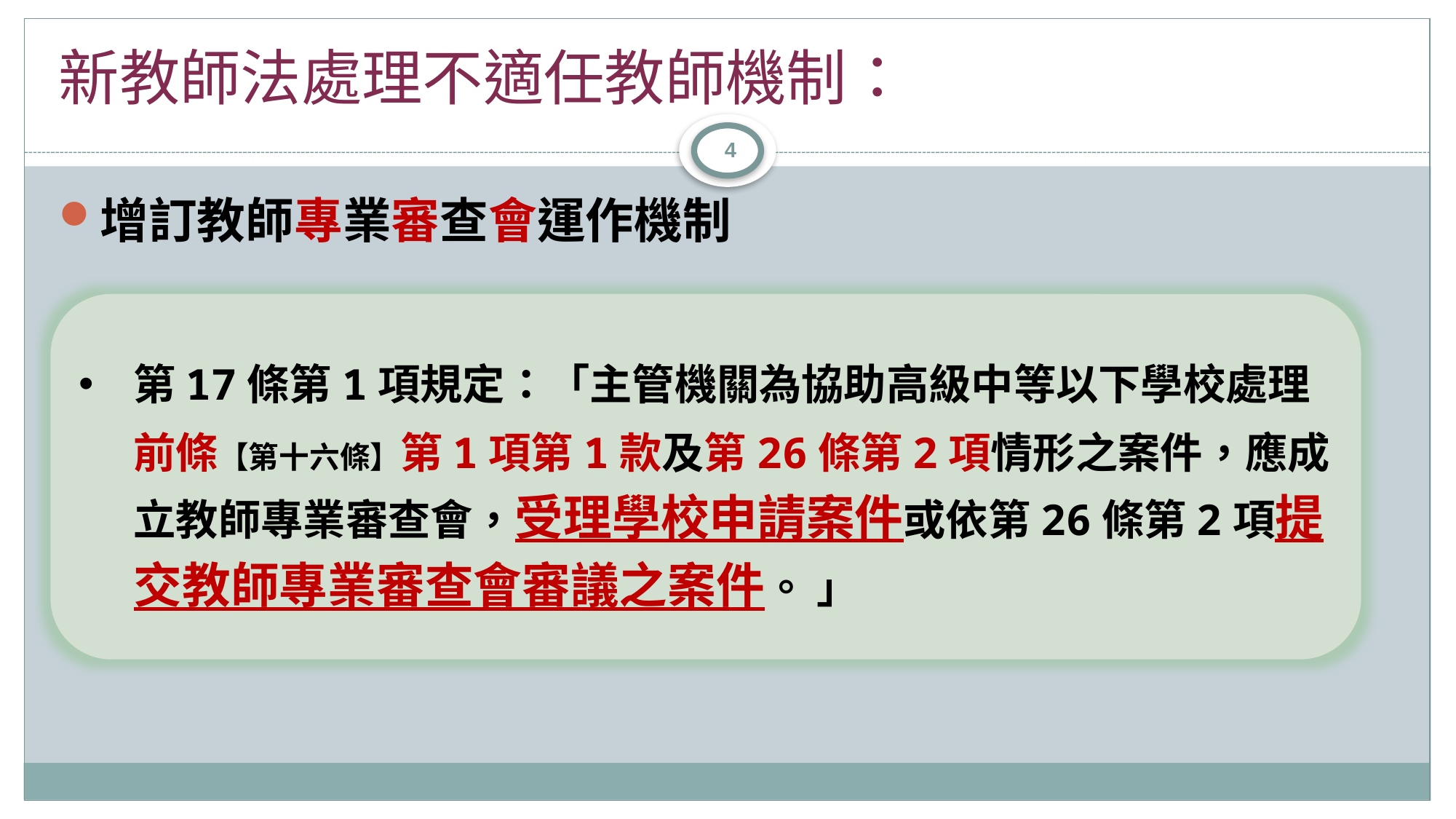

# 新教師法處理不適任教師機制：
4
增訂教師專業審查會運作機制
第17條第1項規定：「主管機關為協助高級中等以下學校處理前條【第十六條】第1項第1款及第26條第2項情形之案件，應成立教師專業審查會，受理學校申請案件或依第26條第2項提交教師專業審查會審議之案件。 」